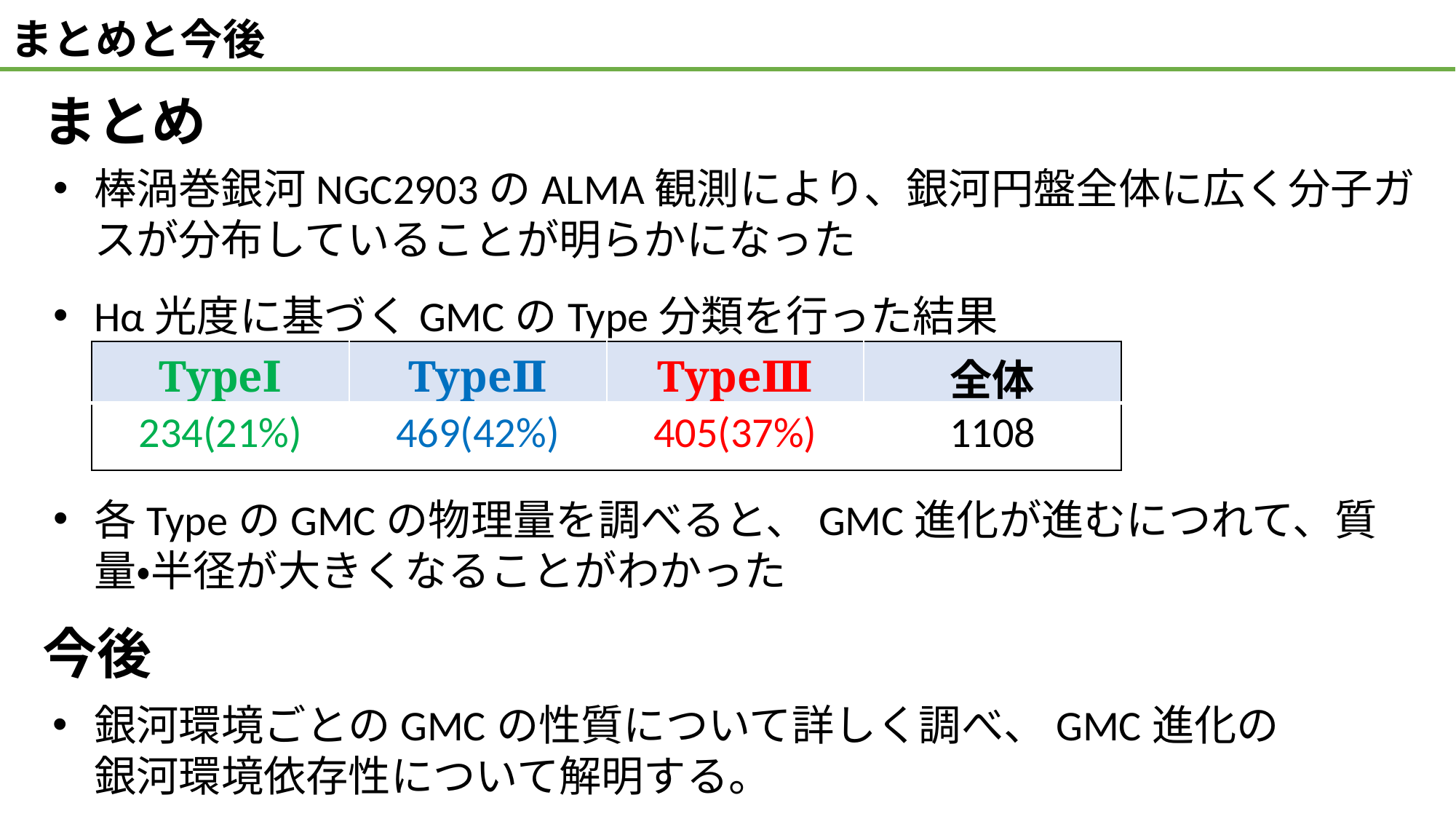

まとめと今後
まとめ
棒渦巻銀河NGC2903のALMA観測により、銀河円盤全体に広く分子ガスが分布していることが明らかになった
Hα光度に基づくGMCのType分類を行った結果

各TypeのGMCの物理量を調べると、GMC進化が進むにつれて、質量・半径が大きくなることがわかった
| TypeⅠ | TypeⅡ | TypeⅢ | 全体 |
| --- | --- | --- | --- |
| 234(21%) | 469(42%) | 405(37%) | 1108 |
今後
銀河環境ごとのGMCの性質について詳しく調べ、GMC進化の銀河環境依存性について解明する。